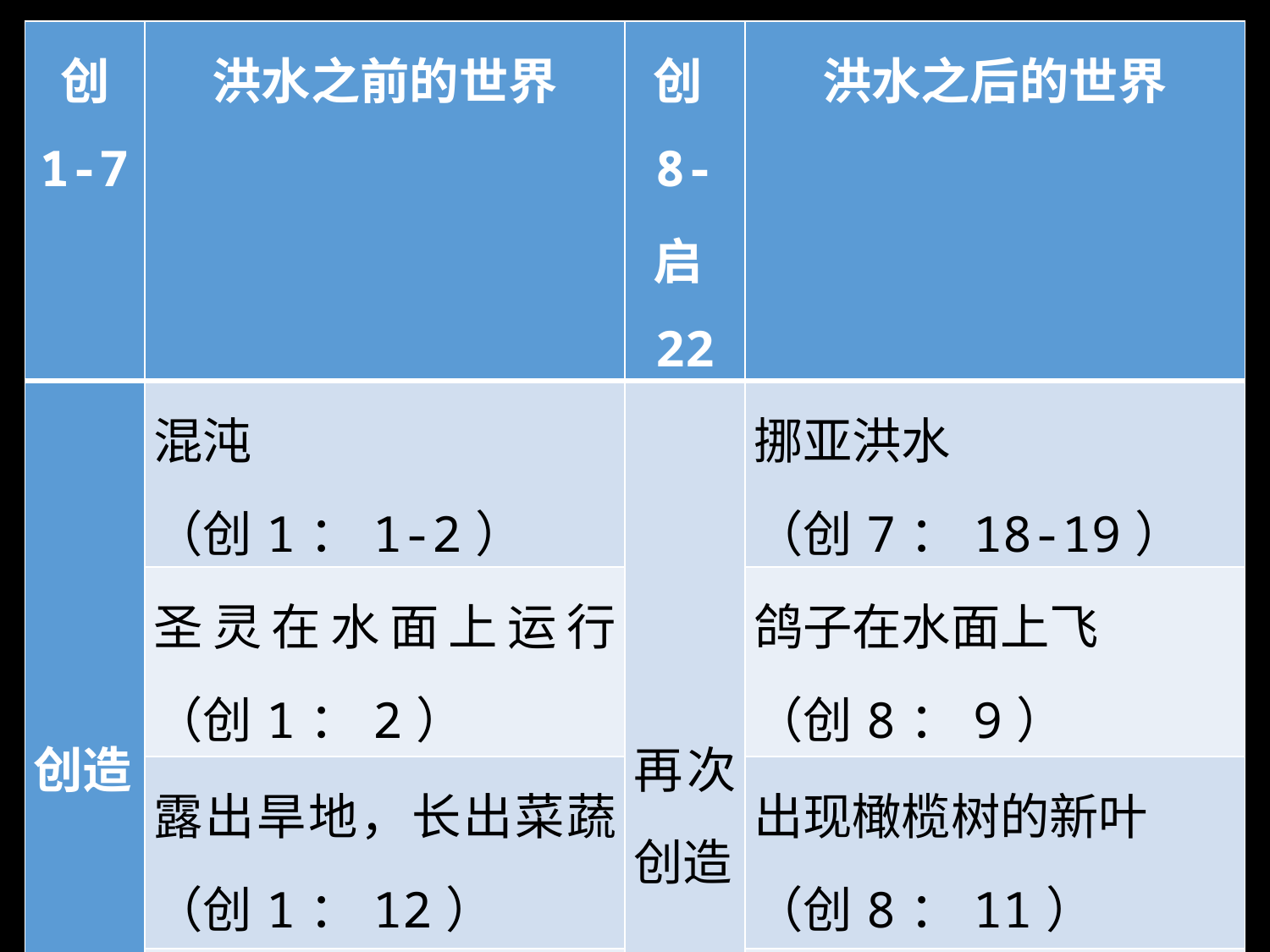

| 创 1-7 | 洪水之前的世界 | 创8- 启22 | 洪水之后的世界 |
| --- | --- | --- | --- |
| 创造 | 混沌 （创1：1-2） | 再次创造 | 挪亚洪水 （创7：18-19） |
|  | 圣灵在水面上运行（创1：2） |  | 鸽子在水面上飞 （创8：9） |
|  | 露出旱地，长出菜蔬（创1：12） |  | 出现橄榄树的新叶 （创8：11） |
|  | 创造完成，神安息（创2：2） |  | 神悦纳挪亚的献祭 （创8：21，22） |